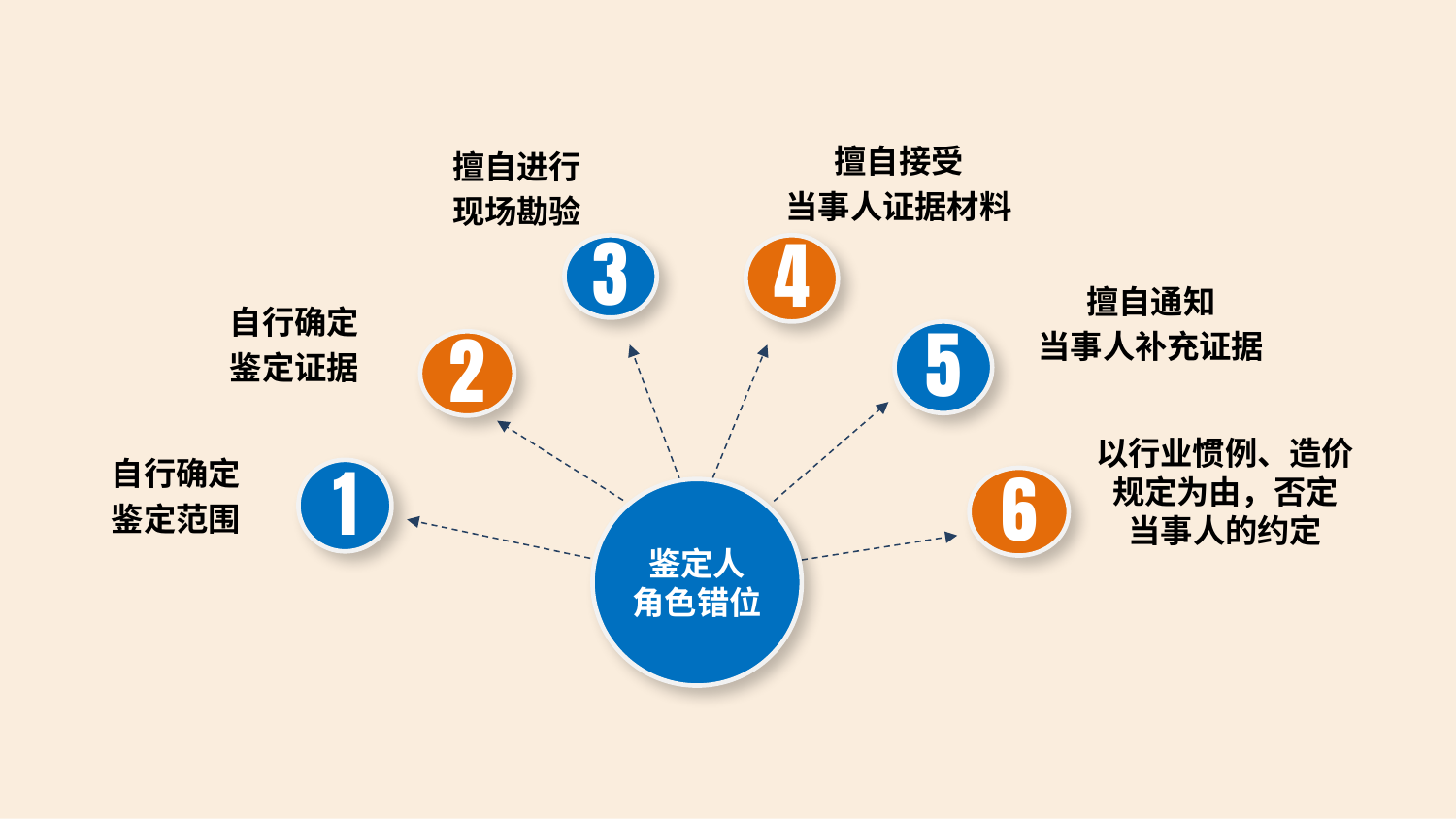

擅自接受
当事人证据材料
擅自进行
现场勘验
擅自通知
当事人补充证据
自行确定
鉴定证据
以行业惯例、造价规定为由，否定
当事人的约定
自行确定
鉴定范围
3
4
5
2

1
6
鉴定人
角色错位